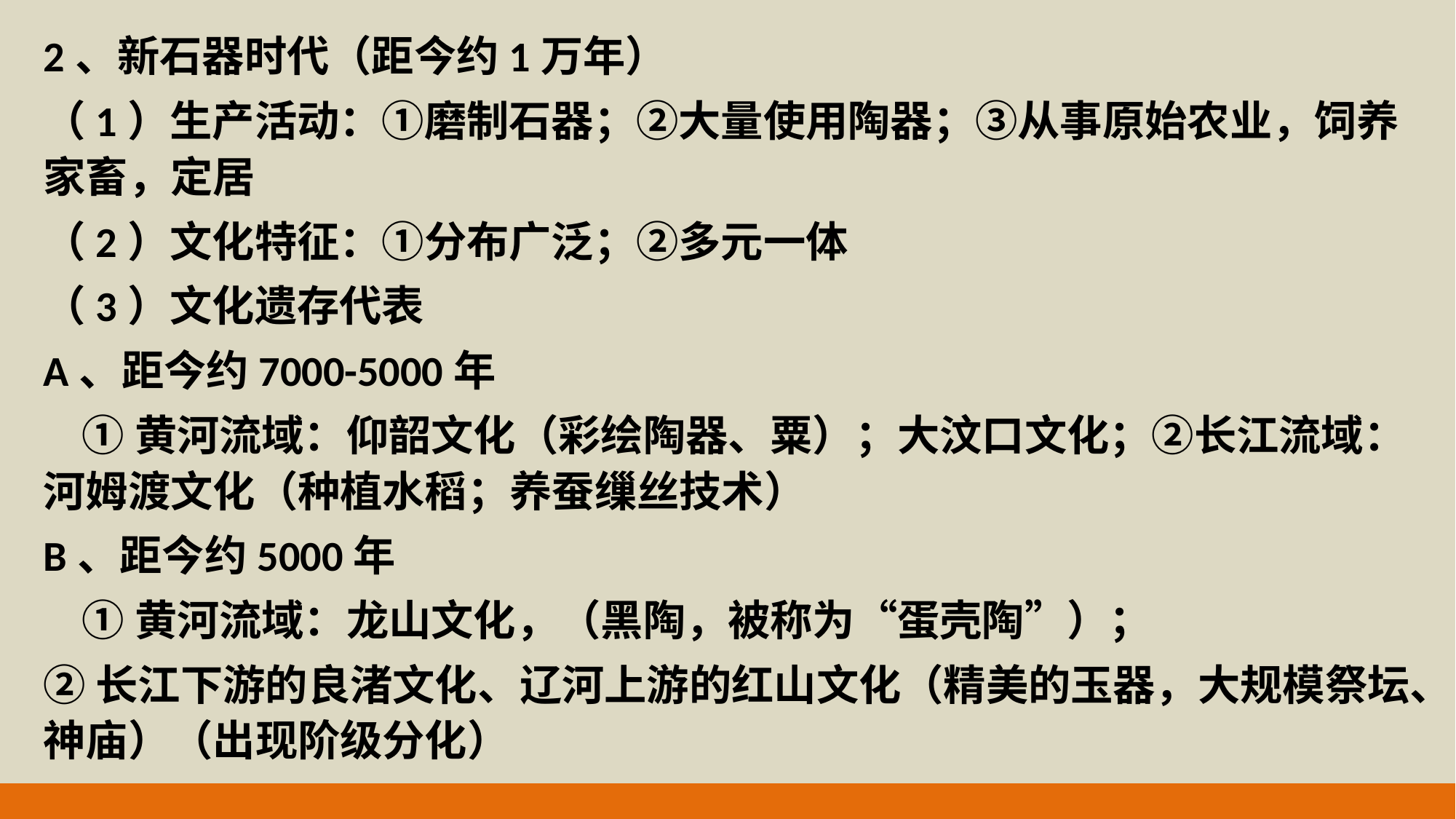

2、新石器时代（距今约1万年）
（1）生产活动：①磨制石器；②大量使用陶器；③从事原始农业，饲养家畜，定居
（2）文化特征：①分布广泛；②多元一体
（3）文化遗存代表
A、距今约7000-5000年
    ①黄河流域：仰韶文化（彩绘陶器、粟）；大汶口文化；②长江流域：河姆渡文化（种植水稻；养蚕缫丝技术）
B、距今约5000年
    ①黄河流域：龙山文化，（黑陶，被称为“蛋壳陶”）；
②长江下游的良渚文化、辽河上游的红山文化（精美的玉器，大规模祭坛、神庙）（出现阶级分化）